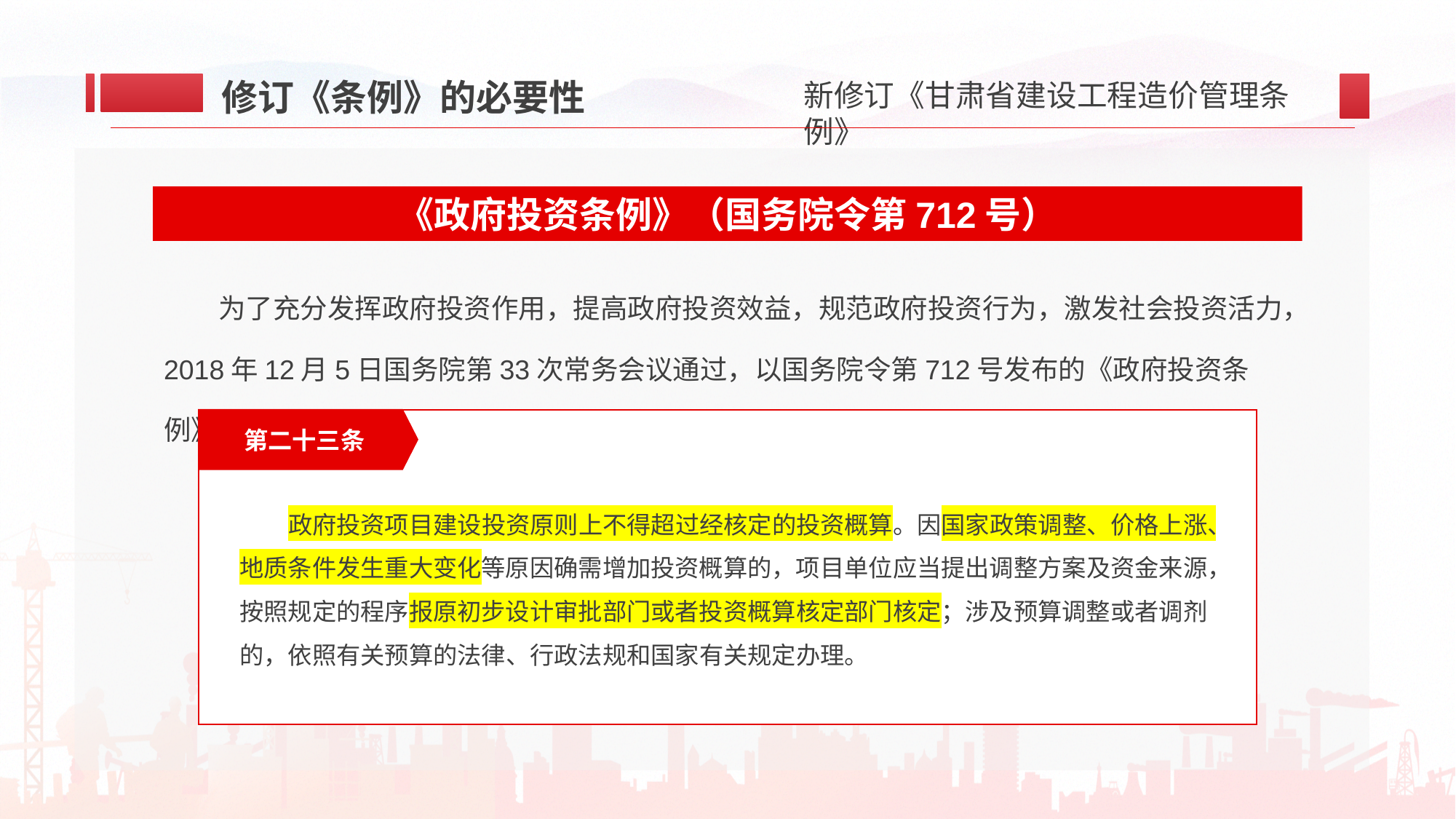

修订《条例》的必要性
《政府投资条例》（国务院令第712号）
为了充分发挥政府投资作用，提高政府投资效益，规范政府投资行为，激发社会投资活力，2018年12月5日国务院第33次常务会议通过，以国务院令第712号发布的《政府投资条例》
第二十三条
政府投资项目建设投资原则上不得超过经核定的投资概算。因国家政策调整、价格上涨、地质条件发生重大变化等原因确需增加投资概算的，项目单位应当提出调整方案及资金来源，按照规定的程序报原初步设计审批部门或者投资概算核定部门核定；涉及预算调整或者调剂的，依照有关预算的法律、行政法规和国家有关规定办理。